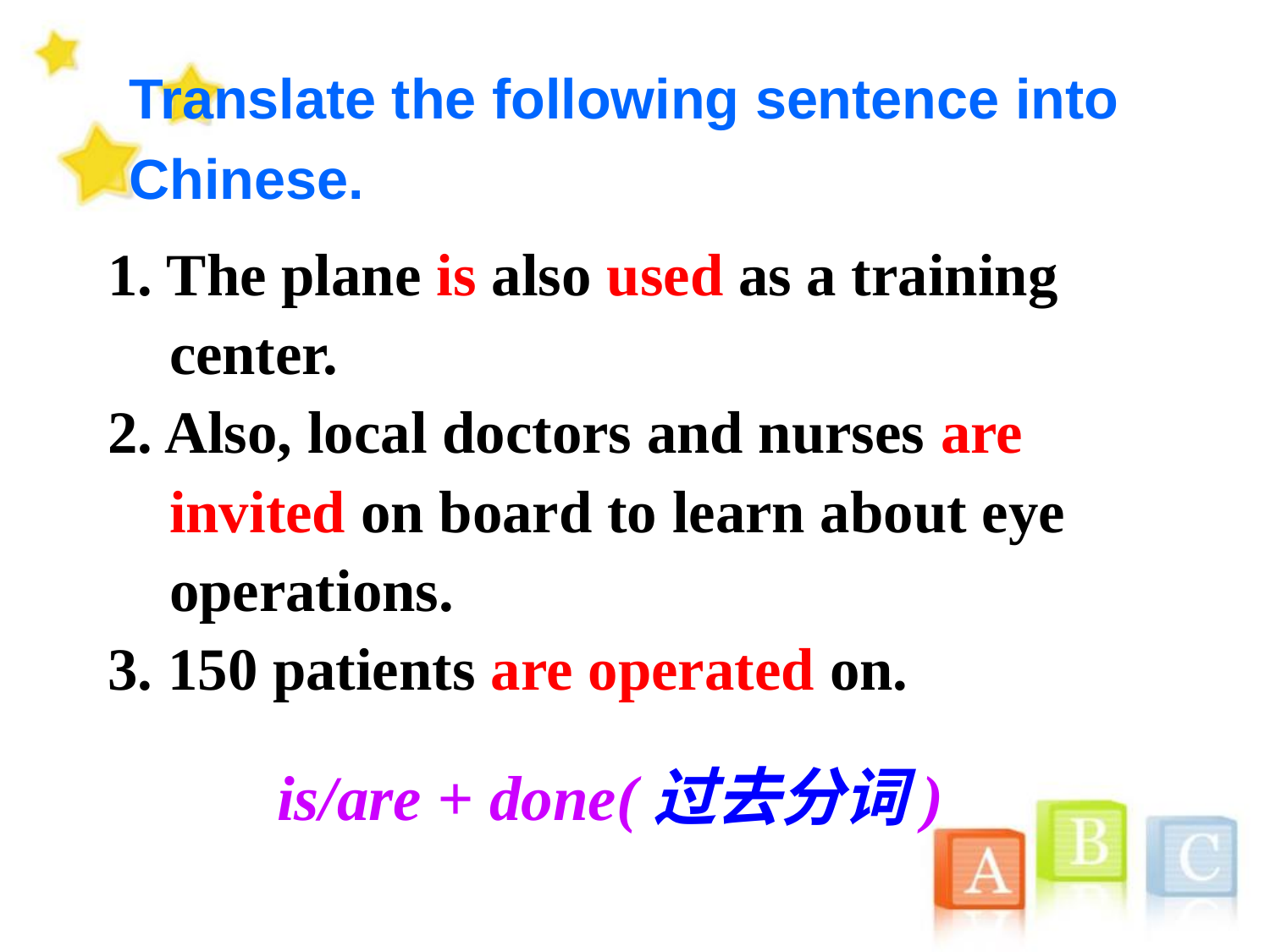

Translate the following sentence into Chinese.
1. The plane is also used as a training center.
2. Also, local doctors and nurses are invited on board to learn about eye operations.
3. 150 patients are operated on.
is/are + done(过去分词)